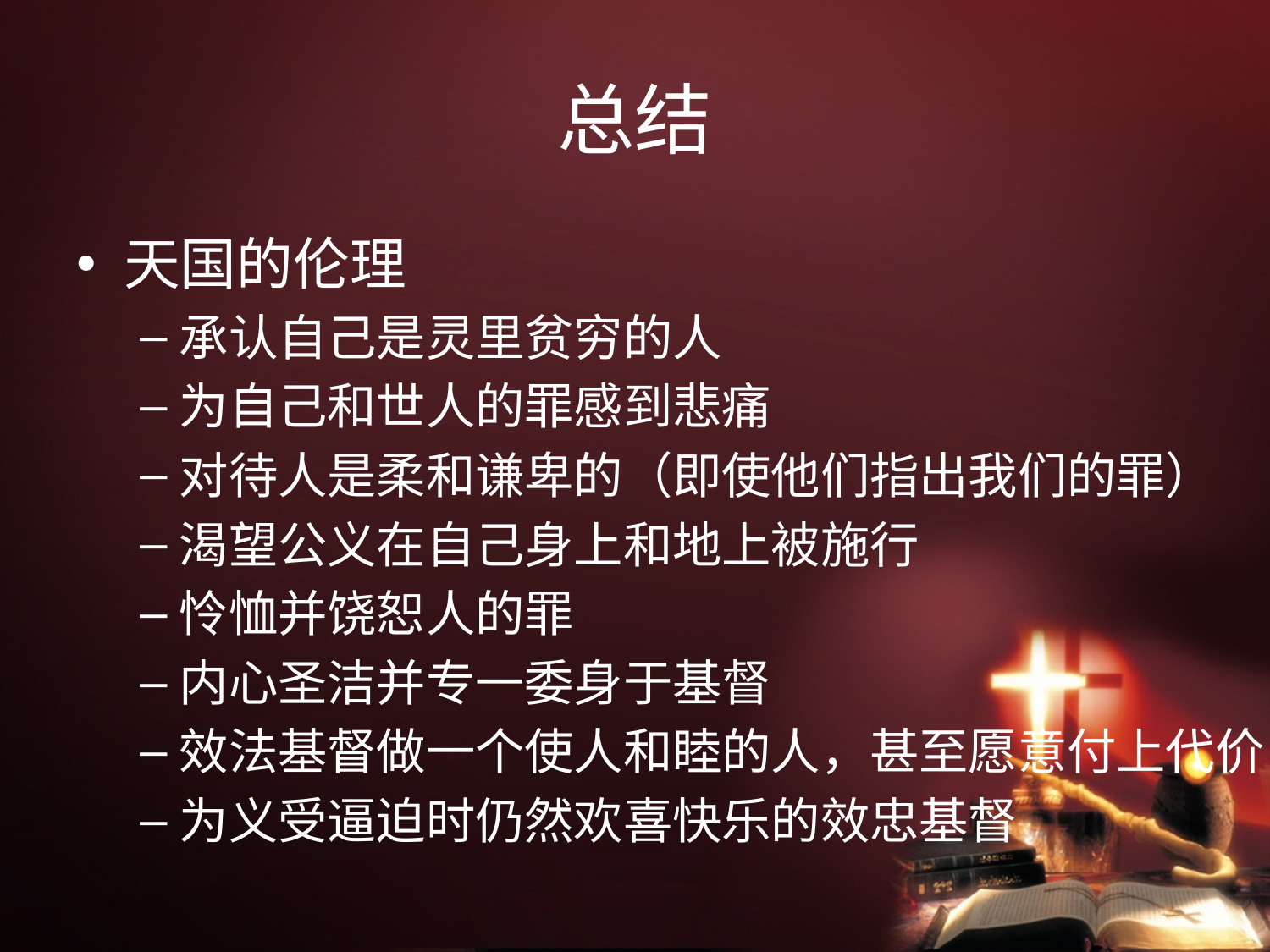

# 总结
天国的伦理
承认自己是灵里贫穷的人
为自己和世人的罪感到悲痛
对待人是柔和谦卑的（即使他们指出我们的罪）
渴望公义在自己身上和地上被施行
怜恤并饶恕人的罪
内心圣洁并专一委身于基督
效法基督做一个使人和睦的人，甚至愿意付上代价
为义受逼迫时仍然欢喜快乐的效忠基督